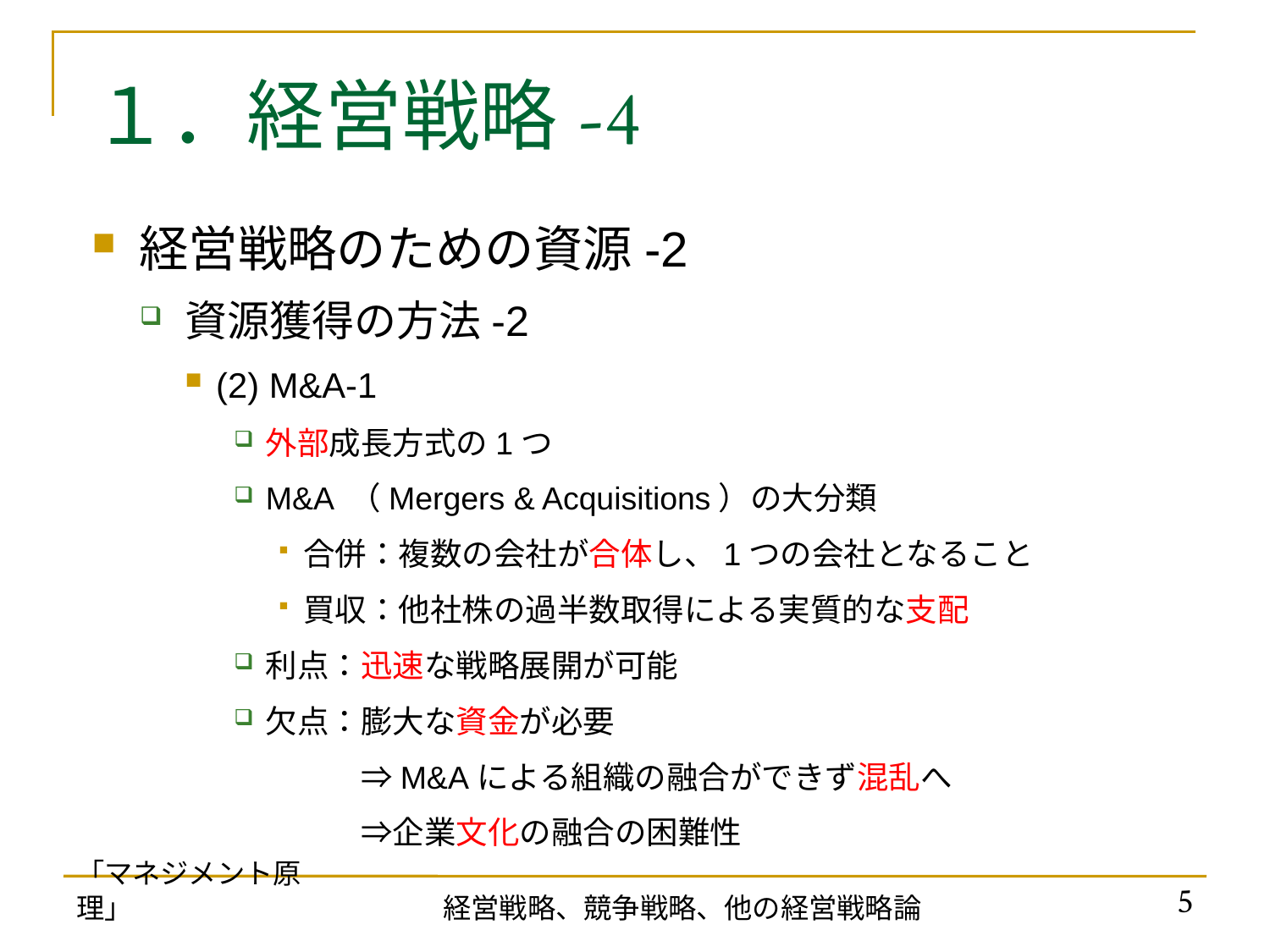

# １．経営戦略-4
経営戦略のための資源-2
資源獲得の方法-2
(2) M&A-1
外部成長方式の1つ
M&A （Mergers & Acquisitions）の大分類
合併：複数の会社が合体し、1つの会社となること
買収：他社株の過半数取得による実質的な支配
利点：迅速な戦略展開が可能
欠点：膨大な資金が必要
　　　　⇒M&Aによる組織の融合ができず混乱へ
　　　　⇒企業文化の融合の困難性
「マネジメント原理」
5
経営戦略、競争戦略、他の経営戦略論